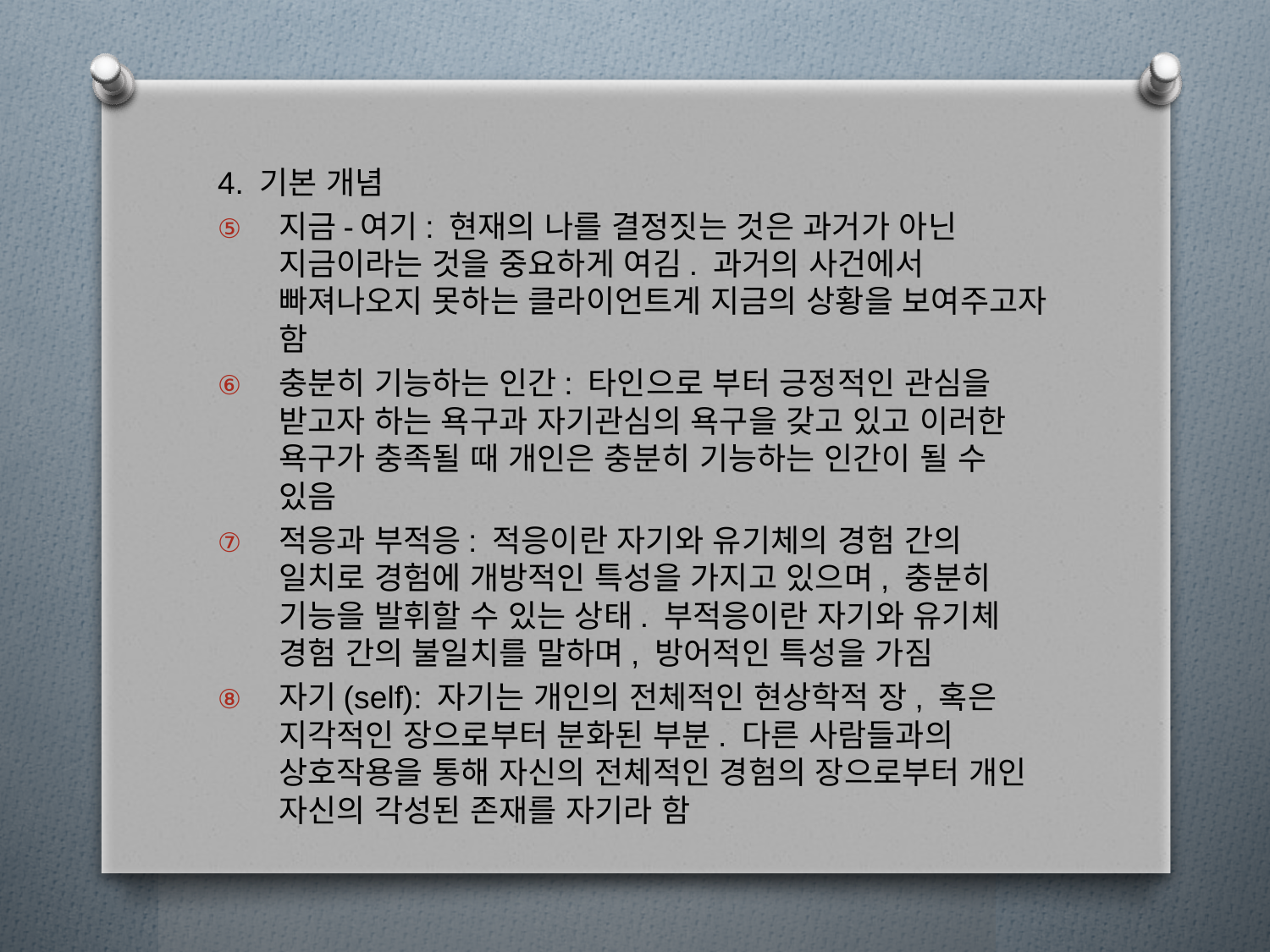

4. 기본 개념
지금-여기: 현재의 나를 결정짓는 것은 과거가 아닌 지금이라는 것을 중요하게 여김. 과거의 사건에서 빠져나오지 못하는 클라이언트게 지금의 상황을 보여주고자 함
충분히 기능하는 인간: 타인으로 부터 긍정적인 관심을 받고자 하는 욕구과 자기관심의 욕구을 갖고 있고 이러한 욕구가 충족될 때 개인은 충분히 기능하는 인간이 될 수 있음
적응과 부적응: 적응이란 자기와 유기체의 경험 간의 일치로 경험에 개방적인 특성을 가지고 있으며, 충분히 기능을 발휘할 수 있는 상태. 부적응이란 자기와 유기체 경험 간의 불일치를 말하며, 방어적인 특성을 가짐
자기(self): 자기는 개인의 전체적인 현상학적 장, 혹은 지각적인 장으로부터 분화된 부분. 다른 사람들과의 상호작용을 통해 자신의 전체적인 경험의 장으로부터 개인 자신의 각성된 존재를 자기라 함